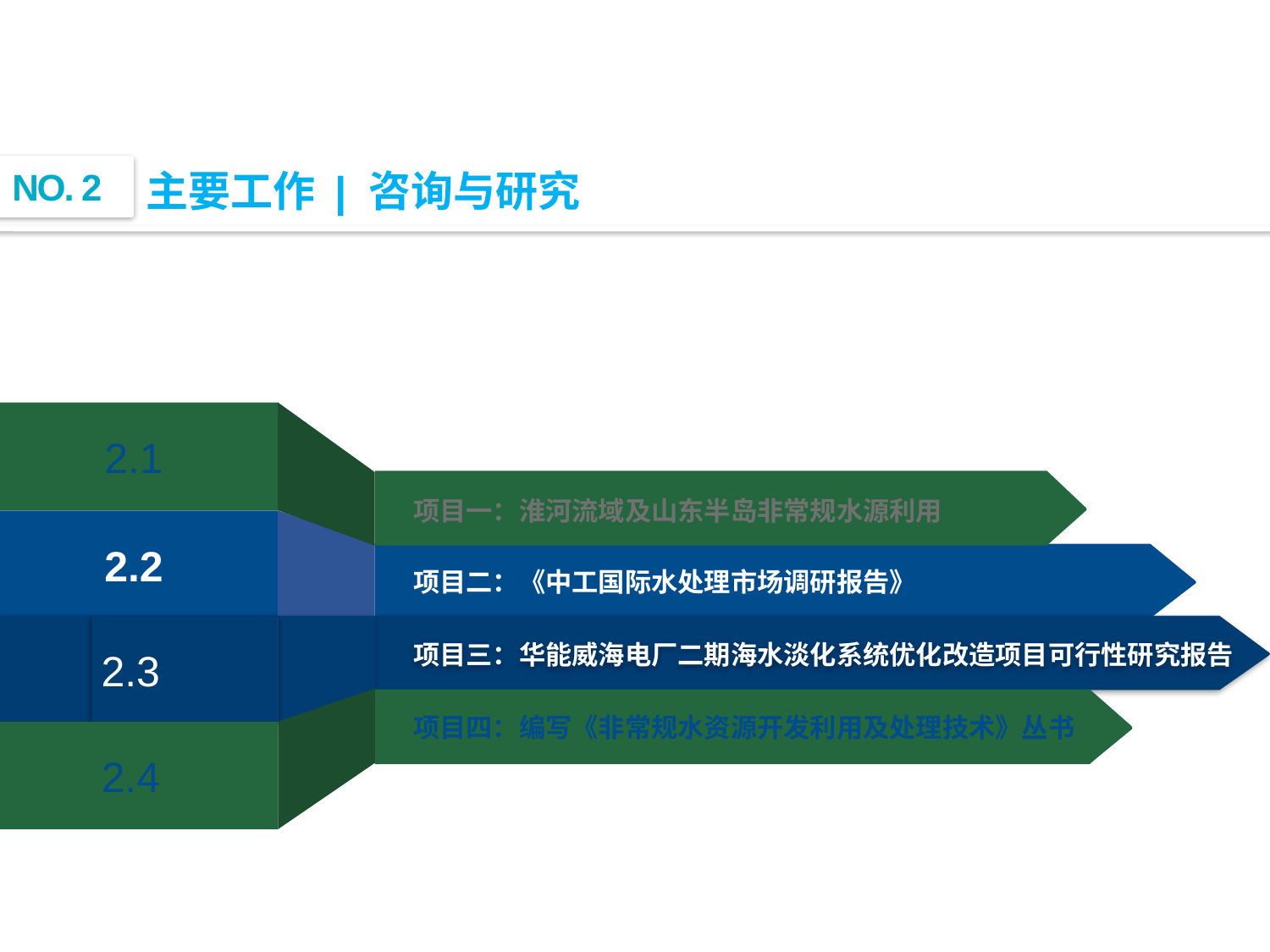

NO. 2
主要工作 | 咨询与研究

2.1

项目一：淮河流域及山东半岛非常规水源利用

2.2

项目二：《中工国际水处理市场调研报告》

2.3
项目三：华能威海电厂二期海水淡化系统优化改造项目可行性研究报告

项目四：编写《非常规水资源开发利用及处理技术》丛书

2.4